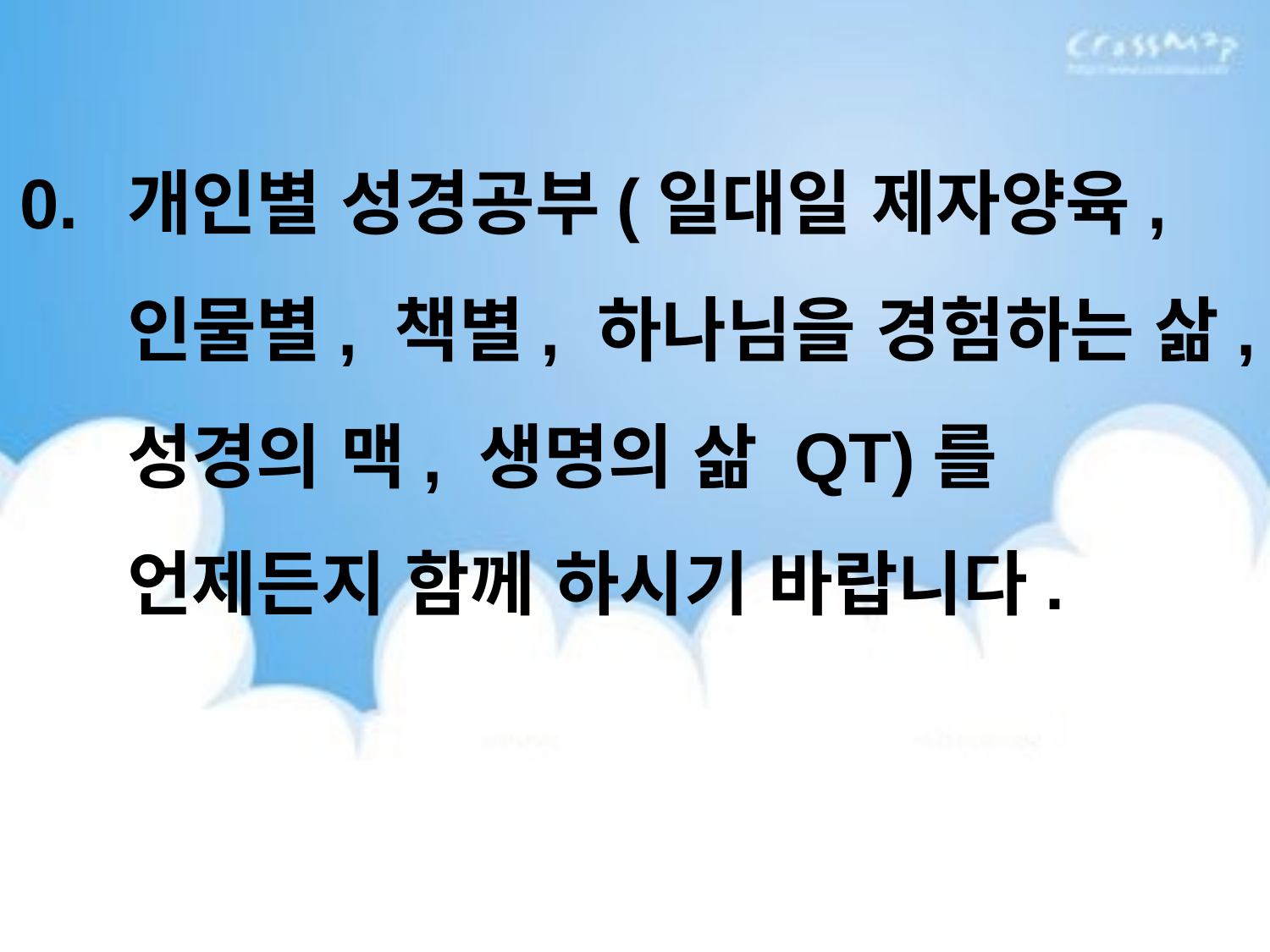

0.	개인별 성경공부(일대일 제자양육, 인물별, 책별, 하나님을 경험하는 삶, 성경의 맥, 생명의 삶 QT)를 언제든지 함께 하시기 바랍니다.